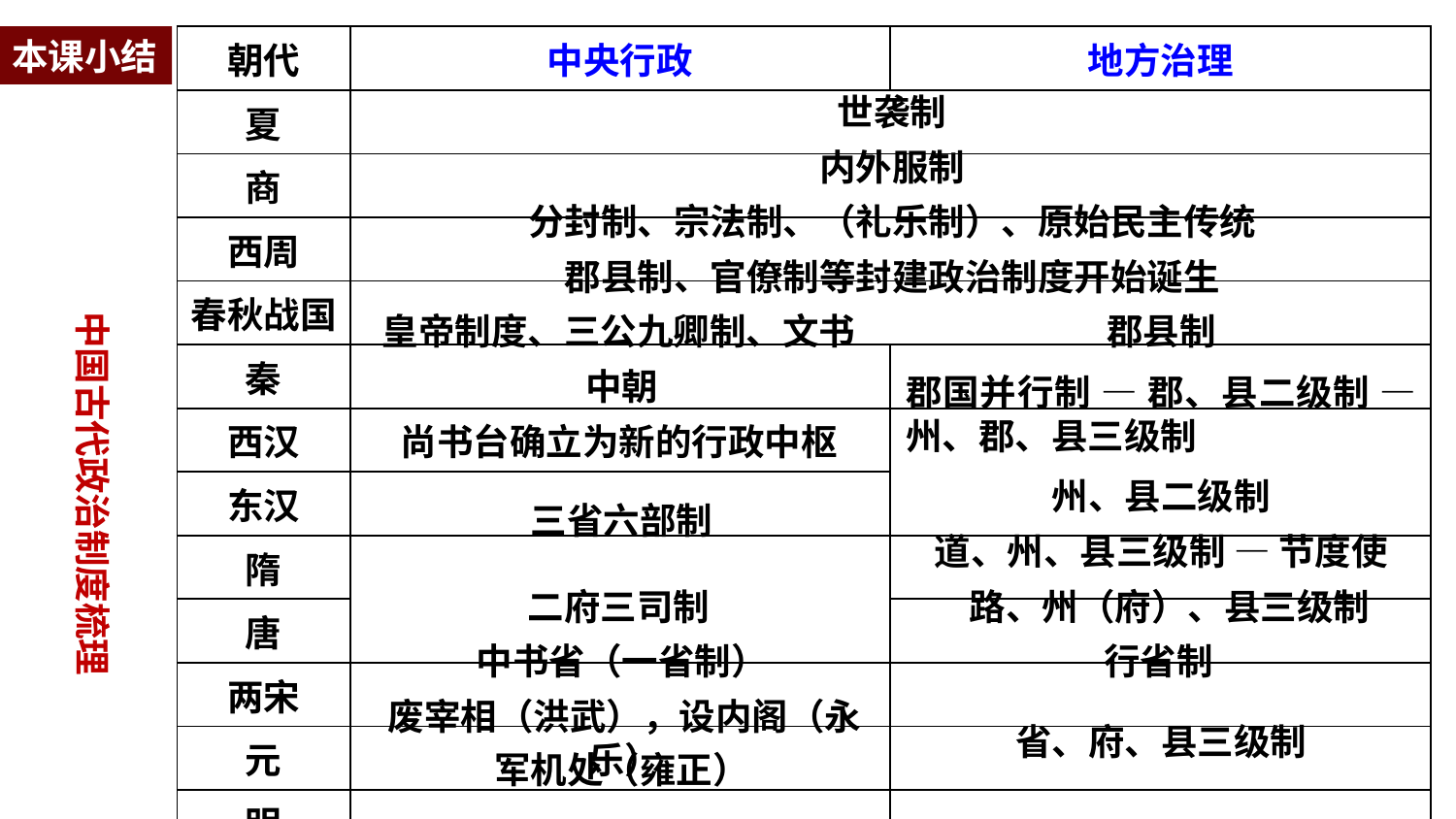

本课小结
| 朝代 | 中央行政 | 地方治理 |
| --- | --- | --- |
| 夏 |  |  |
| 商 |  |  |
| 西周 |  |  |
| 春秋战国 |  |  |
| 秦 |  |  |
| 西汉 |  |  |
| 东汉 |  |  |
| 隋 |  |  |
| 唐 |  |  |
| 两宋 |  |  |
| 元 |  |  |
| 明 |  |  |
| 清 |  |  |
世袭制
内外服制
分封制、宗法制、（礼乐制）、原始民主传统
郡县制、官僚制等封建政治制度开始诞生
中国古代政治制度梳理
皇帝制度、三公九卿制、文书
郡县制
中朝
郡国并行制 — 郡、县二级制 — 州、郡、县三级制
尚书台确立为新的行政中枢
州、县二级制
三省六部制
道、州、县三级制 — 节度使
二府三司制
 路、州（府）、县三级制
中书省（一省制）
行省制
废宰相（洪武），设内阁（永乐）
省、府、县三级制
军机处（雍正）